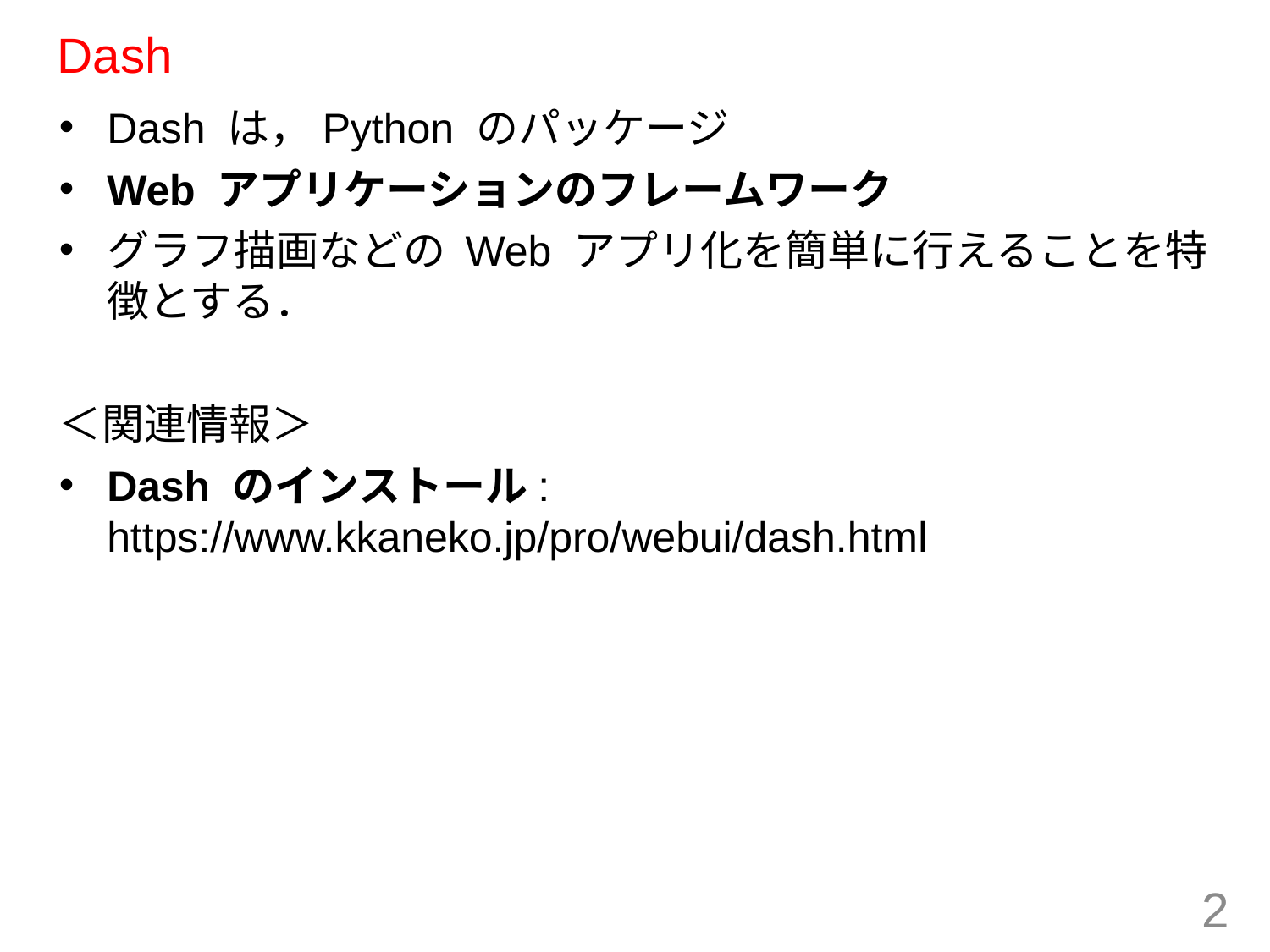

# Dash
Dash は，Python のパッケージ
Web アプリケーションのフレームワーク
グラフ描画などの Web アプリ化を簡単に行えることを特徴とする．

＜関連情報＞
Dash のインストール: https://www.kkaneko.jp/pro/webui/dash.html

2